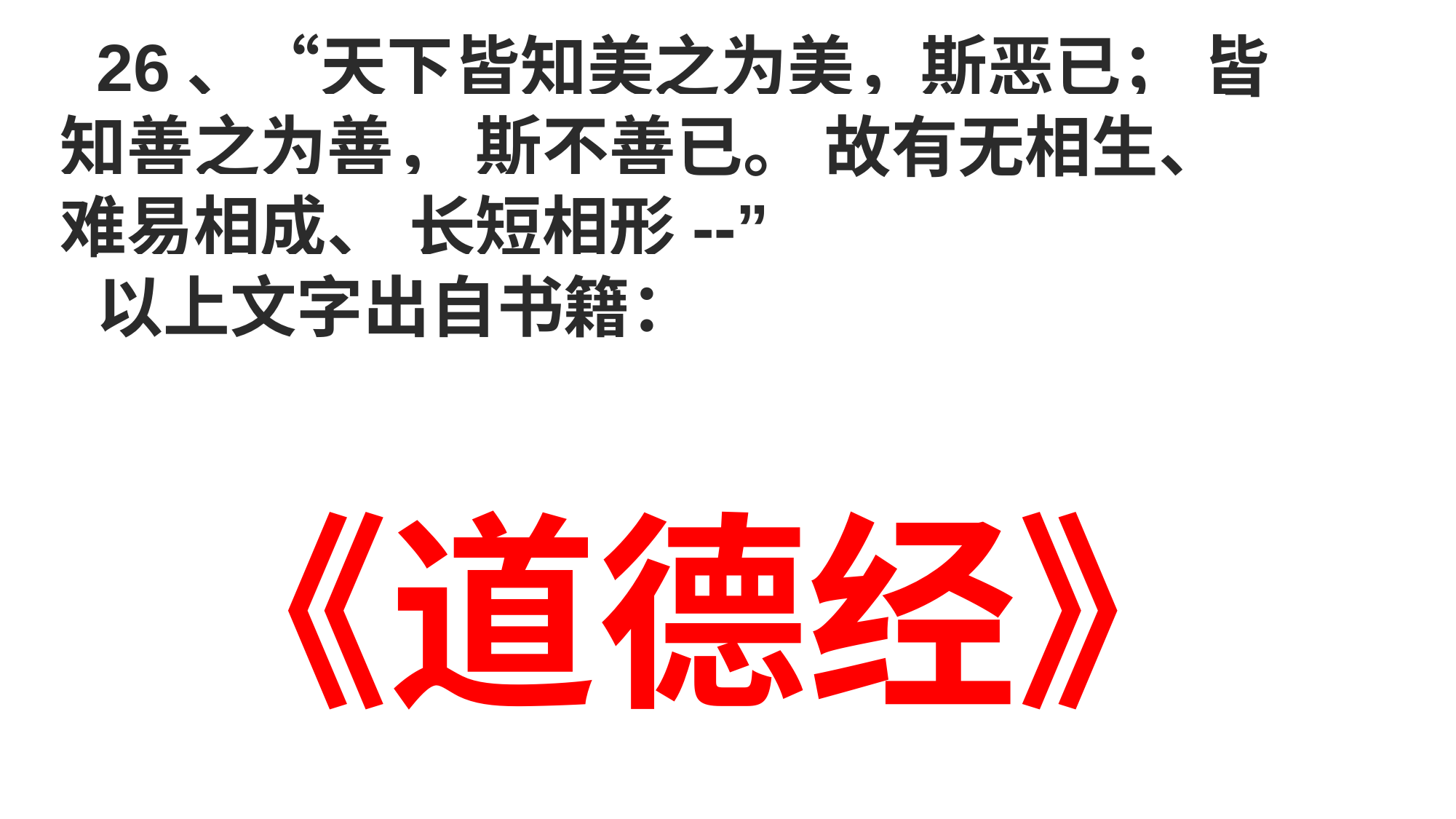

26、“天下皆知美之为美，斯恶已； 皆知善之为善， 斯不善已。 故有无相生、 难易相成、 长短相形--”
以上文字出自书籍：
《道德经》